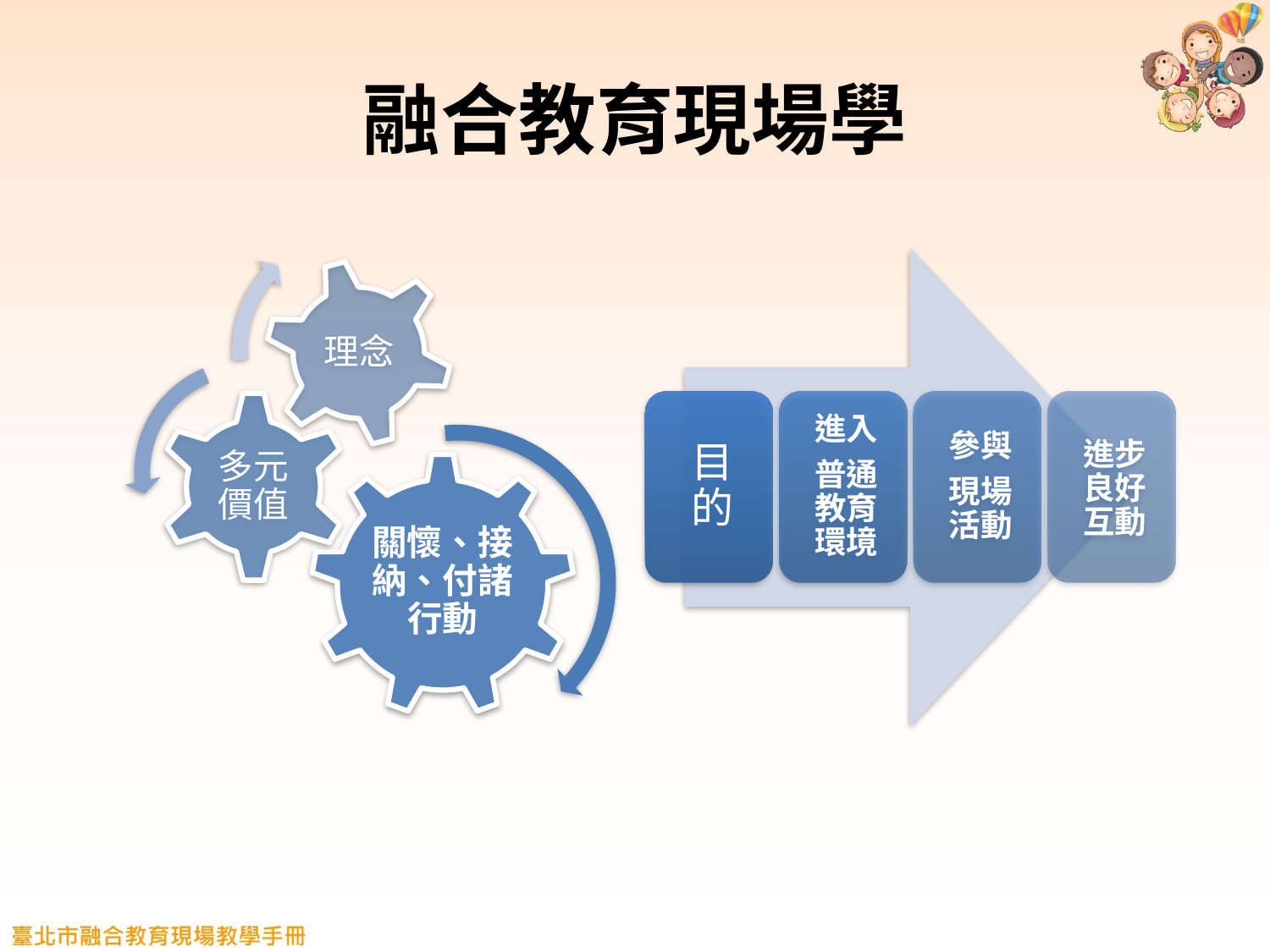

# 融合教育現場學
關懷、接納、付諸行動
多元價值
理念
目的
進入
普通教育環境
參與
現場活動
進步
良好互動